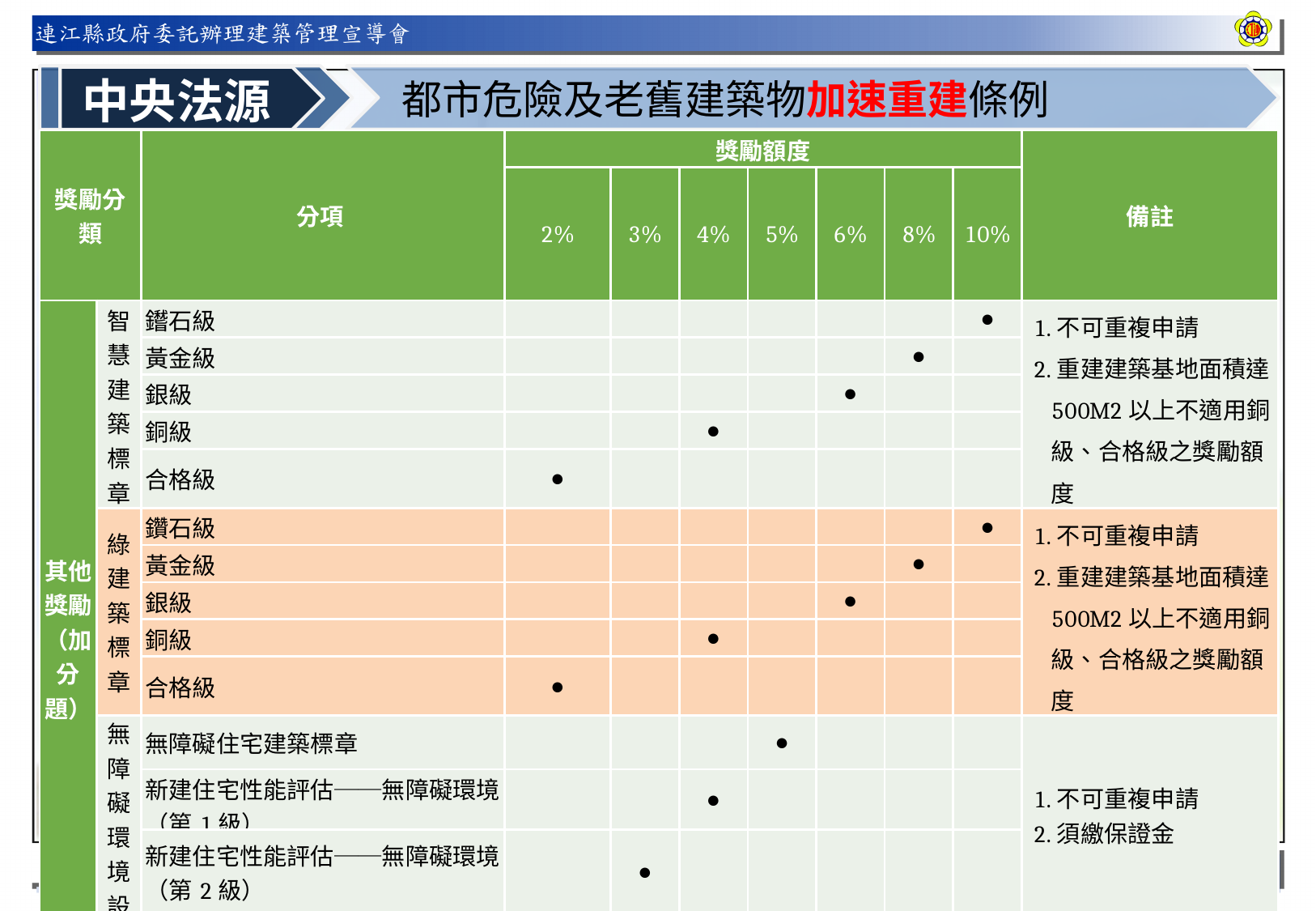

中央法源

都市危險及老舊建築物加速重建條例

| 獎勵分類 |  | 分項 | 獎勵額度 |  |  |  |  |  |  | 備註 |
| --- | --- | --- | --- | --- | --- | --- | --- | --- | --- | --- |
|  |  |  | 2% | 3% | 4% | 5% | 6% | 8% | 10% |  |
| 其他獎勵（加分題） | 智慧建築標章 | 鑙石級 |  |  |  |  |  |  | ● | 1.不可重複申請 2.重建建築基地面積達500M2以上不適用銅級、合格級之獎勵額度 3.須繳保證金 |
|  |  | 黃金級 |  |  |  |  |  | ● |  |  |
|  |  | 銀級 |  |  |  |  | ● |  |  |  |
|  |  | 銅級 |  |  | ● |  |  |  |  |  |
|  |  | 合格級 | ● |  |  |  |  |  |  |  |
|  | 綠建築標章 | 鑽石級 |  |  |  |  |  |  | ● | 1.不可重複申請 2.重建建築基地面積達500M2以上不適用銅級、合格級之獎勵額度 3.須繳保證金 |
|  |  | 黃金級 |  |  |  |  |  | ● |  |  |
|  |  | 銀級 |  |  |  |  | ● |  |  |  |
|  |  | 銅級 |  |  | ● |  |  |  |  |  |
|  |  | 合格級 | ● |  |  |  |  |  |  |  |
|  | 無障礙環境設計 | 無障礙住宅建築標章 |  |  |  | ● |  |  |  | 1.不可重複申請 2.須繳保證金 |
|  |  | 新建住宅性能評估──無障礙環境（第1級） |  |  | ● |  |  |  |  |  |
|  |  | 新建住宅性能評估──無障礙環境（第2級） |  | ● |  |  |  |  |  |  |
|  | 協助取得及開闢重建計畫範圍周邊公共設施用地，產權登記為公有者 |  |  |  |  | ● |  |  |  |  |
| 時程獎勵（109/5/9 前） |  |  |  |  |  |  |  |  | ● |  |